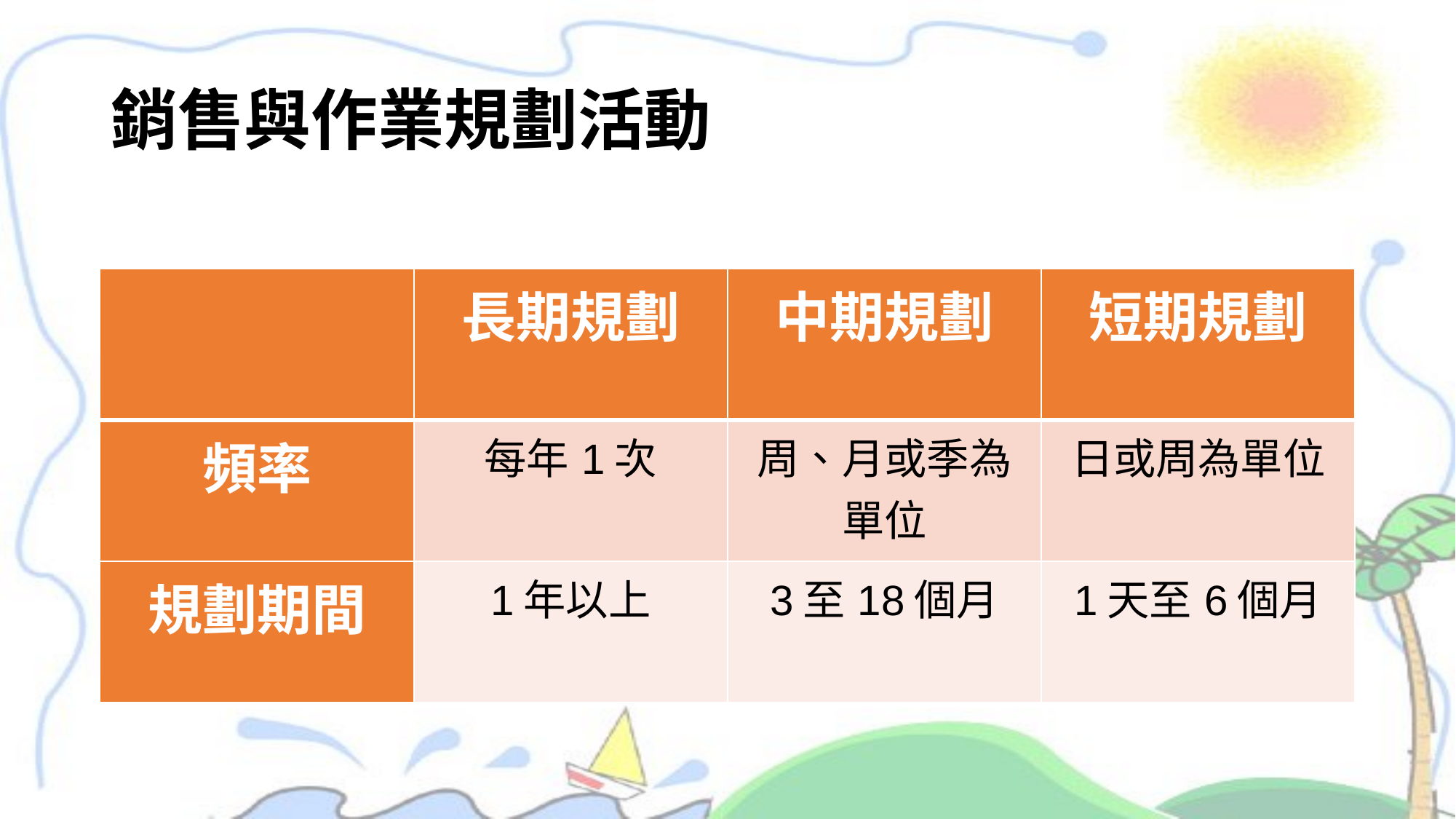

# 銷售與作業規劃活動
|  | 長期規劃 | 中期規劃 | 短期規劃 |
| --- | --- | --- | --- |
| 頻率 | 每年1次 | 周、月或季為單位 | 日或周為單位 |
| 規劃期間 | 1年以上 | 3至18個月 | 1天至6個月 |